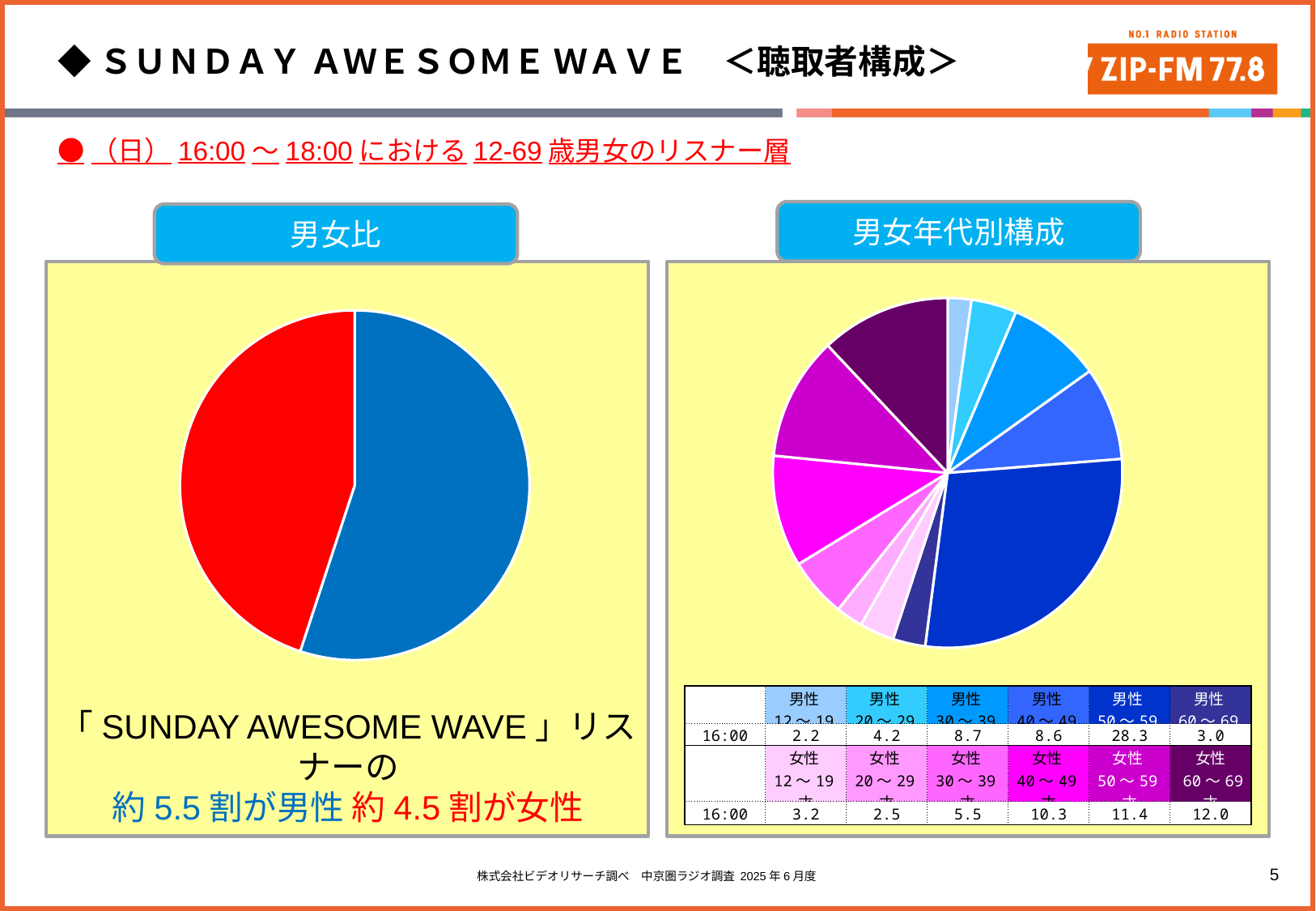

◆ＳＵＮＤＡＹ ＡＷＥＳＯＭＥ ＷＡＶＥ　＜聴取者構成＞
●（日）16:00～18:00における12-69歳男女のリスナー層
男女年代別構成
男女比

### Chart

| Category |
|---|

### Chart

| Category |  |
|---|---|
| 男性 12～19才 | 2.2 |
| 男性 20～29才 | 4.2 |
| 男性 30～39才 | 8.7 |
| 男性 40～49才 | 8.6 |
| 男性 50～59才 | 28.3 |
| 男性 60～69才 | 3.0 |
| 女性 12～19才 | 3.2 |
| 女性 20～29才 | 2.5 |
| 女性 30～39才 | 5.5 |
| 女性 40～49才 | 10.3 |
| 女性 50～59才 | 11.4 |
| 女性 60～69才 | 12.0 |

### Chart

| Category |  |
|---|---|
| 男性 | 55.0 |
| 女性 | 44.9 |
|  | 男性 12～19才 | 男性 20～29才 | 男性 30～39才 | 男性 40～49才 | 男性 50～59才 | 男性 60～69才 |
| --- | --- | --- | --- | --- | --- | --- |
| 16:00 | 2.2 | 4.2 | 8.7 | 8.6 | 28.3 | 3.0 |
|  | 女性 12～19才 | 女性 20～29才 | 女性 30～39才 | 女性 40～49才 | 女性 50～59才 | 女性 60～69才 |
| 16:00 | 3.2 | 2.5 | 5.5 | 10.3 | 11.4 | 12.0 |
「SUNDAY AWESOME WAVE」リスナーの
約5.5割が男性 約4.5割が女性
株式会社ビデオリサーチ調べ　中京圏ラジオ調査 2025年6月度